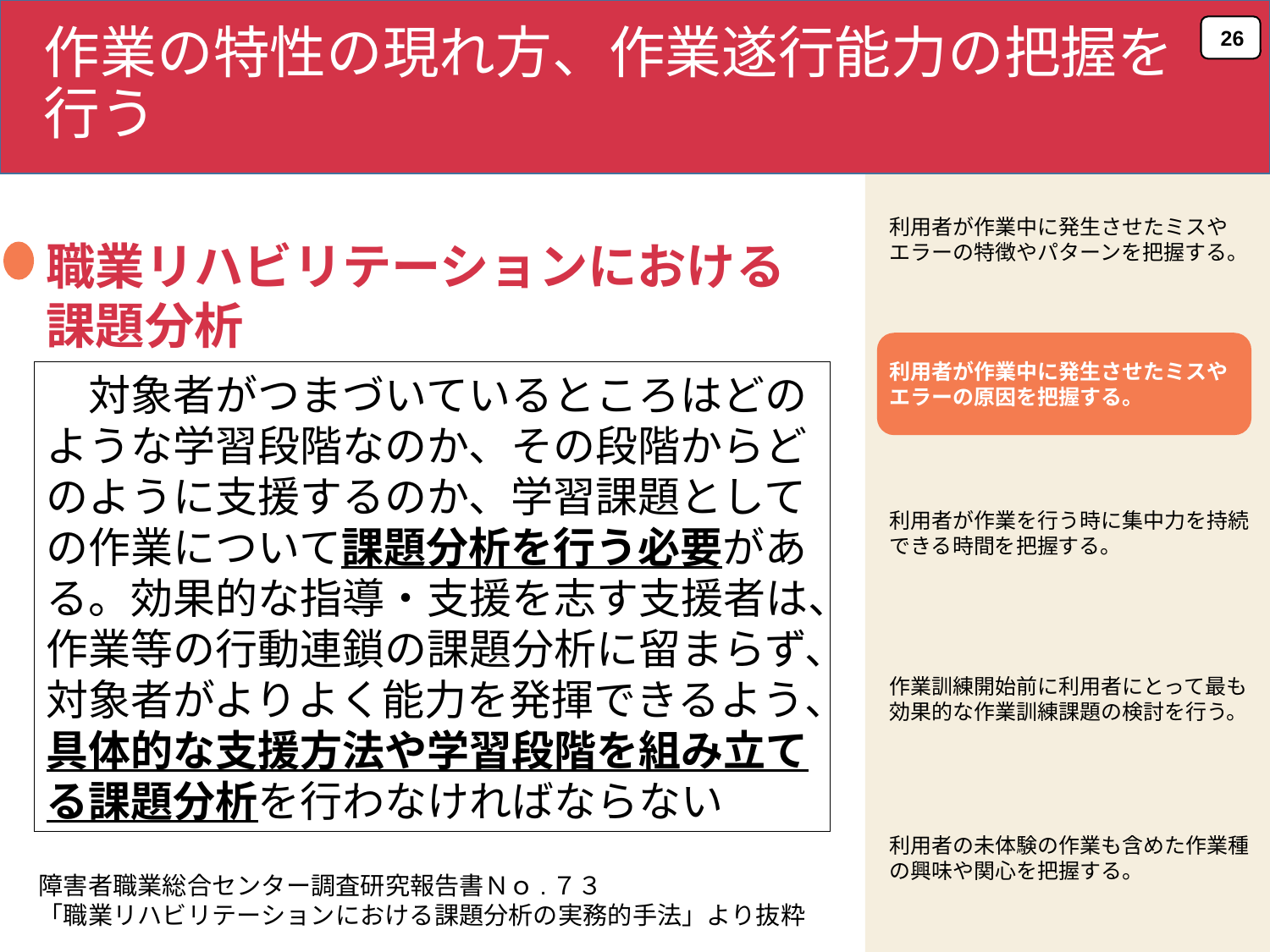

26

作業の特性の現れ方、作業遂行能力の把握を行う

利用者が作業中に発生させたミスやエラーの特徴やパターンを把握する。
職業リハビリテーションにおける課題分析

利用者が作業中に発生させたミスやエラーの原因を把握する。
　対象者がつまづいているところはどのような学習段階なのか、その段階からどのように支援するのか、学習課題としての作業について課題分析を行う必要がある。効果的な指導・支援を志す支援者は、作業等の行動連鎖の課題分析に留まらず、対象者がよりよく能力を発揮できるよう、具体的な支援方法や学習段階を組み立てる課題分析を行わなければならない
利用者が作業を行う時に集中力を持続できる時間を把握する。
作業訓練開始前に利用者にとって最も効果的な作業訓練課題の検討を行う。
利用者の未体験の作業も含めた作業種の興味や関心を把握する。
障害者職業総合センター調査研究報告書Ｎｏ.７３
「職業リハビリテーションにおける課題分析の実務的手法」より抜粋